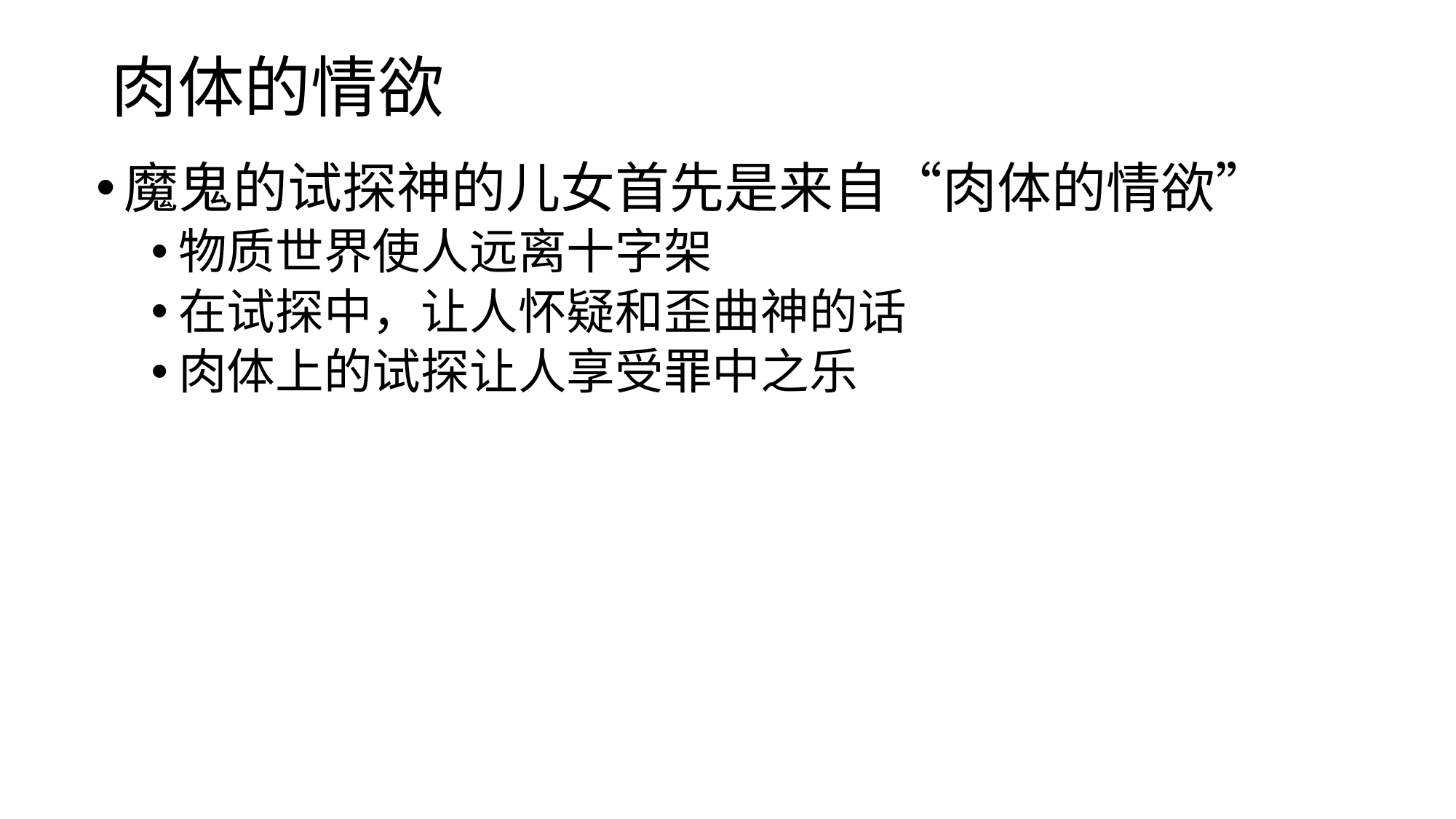

# 肉体的情欲
魔鬼的试探神的儿女首先是来自“肉体的情欲”
物质世界使人远离十字架
在试探中，让人怀疑和歪曲神的话
肉体上的试探让人享受罪中之乐